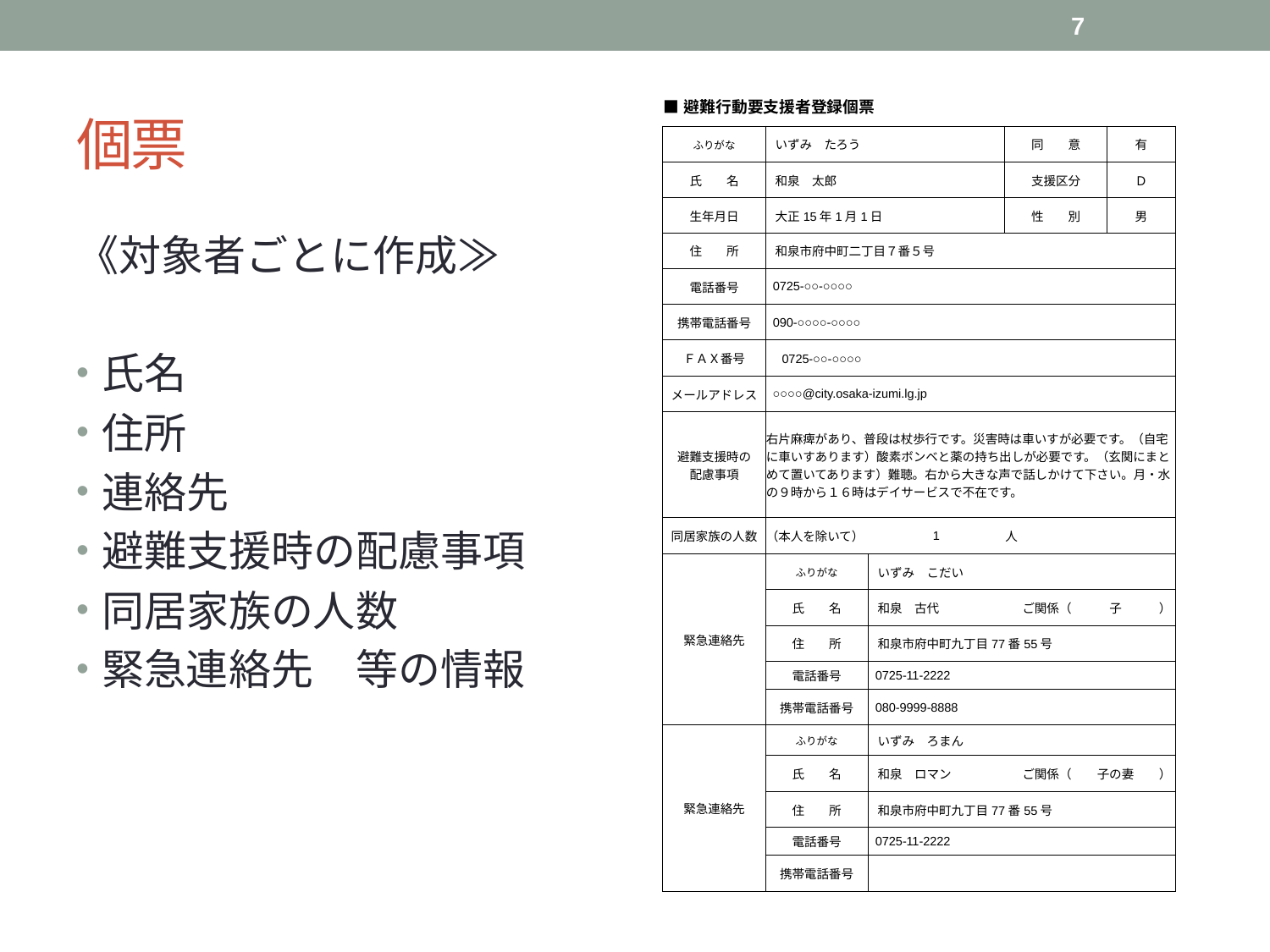

7
# 個票
| ■避難行動要支援者登録個票 |  |  |  |  |  |  |  |
| --- | --- | --- | --- | --- | --- | --- | --- |
| ふりがな | いずみ　たろう |  | 同　　意 |  |  | 有 |  |
| 氏　　名 | 和泉　太郎 |  | 支援区分 |  |  | Ｄ |  |
| 生年月日 | 大正15年1月1日 |  | 性　　別 |  |  | 男 |  |
| 住　　所 | 和泉市府中町二丁目７番５号 |  |  |  |  |  |  |
| 電話番号 | 0725-○○-○○○○ |  |  |  |  |  |  |
| 携帯電話番号 | 090-○○○○-○○○○ |  |  |  |  |  |  |
| ＦＡＸ番号 | 0725-○○-○○○○ |  |  |  |  |  |  |
| メールアドレス | ○○○○@city.osaka-izumi.lg.jp |  |  |  |  |  |  |
| 避難支援時の 配慮事項 | 右片麻痺があり、普段は杖歩行です。災害時は車いすが必要です。（自宅に車いすあります）酸素ボンベと薬の持ち出しが必要です。（玄関にまとめて置いてあります）難聴。右から大きな声で話しかけて下さい。月・水の９時から１６時はデイサービスで不在です。 |  |  |  |  |  |  |
| 同居家族の人数 | （本人を除いて） | 1 | 人 |  |  |  |  |
| 緊急連絡先 | ふりがな | いずみ　こだい |  |  |  |  |  |
|  | 氏　　名 | 和泉　古代 |  | ご関係（ | 子 |  | ） |
|  | 住　　所 | 和泉市府中町九丁目77番55号 |  |  |  |  |  |
|  | 電話番号 | 0725-11-2222 |  |  |  |  |  |
|  | 携帯電話番号 | 080-9999-8888 |  |  |  |  |  |
| 緊急連絡先 | ふりがな | いずみ　ろまん |  |  |  |  |  |
|  | 氏　　名 | 和泉　ロマン |  | ご関係（ | 子の妻 |  | ） |
|  | 住　　所 | 和泉市府中町九丁目77番55号 |  |  |  |  |  |
|  | 電話番号 | 0725-11-2222 |  |  |  |  |  |
|  | 携帯電話番号 |  |  |  |  |  |  |
《対象者ごとに作成≫

氏名
住所
連絡先
避難支援時の配慮事項
同居家族の人数
緊急連絡先　等の情報